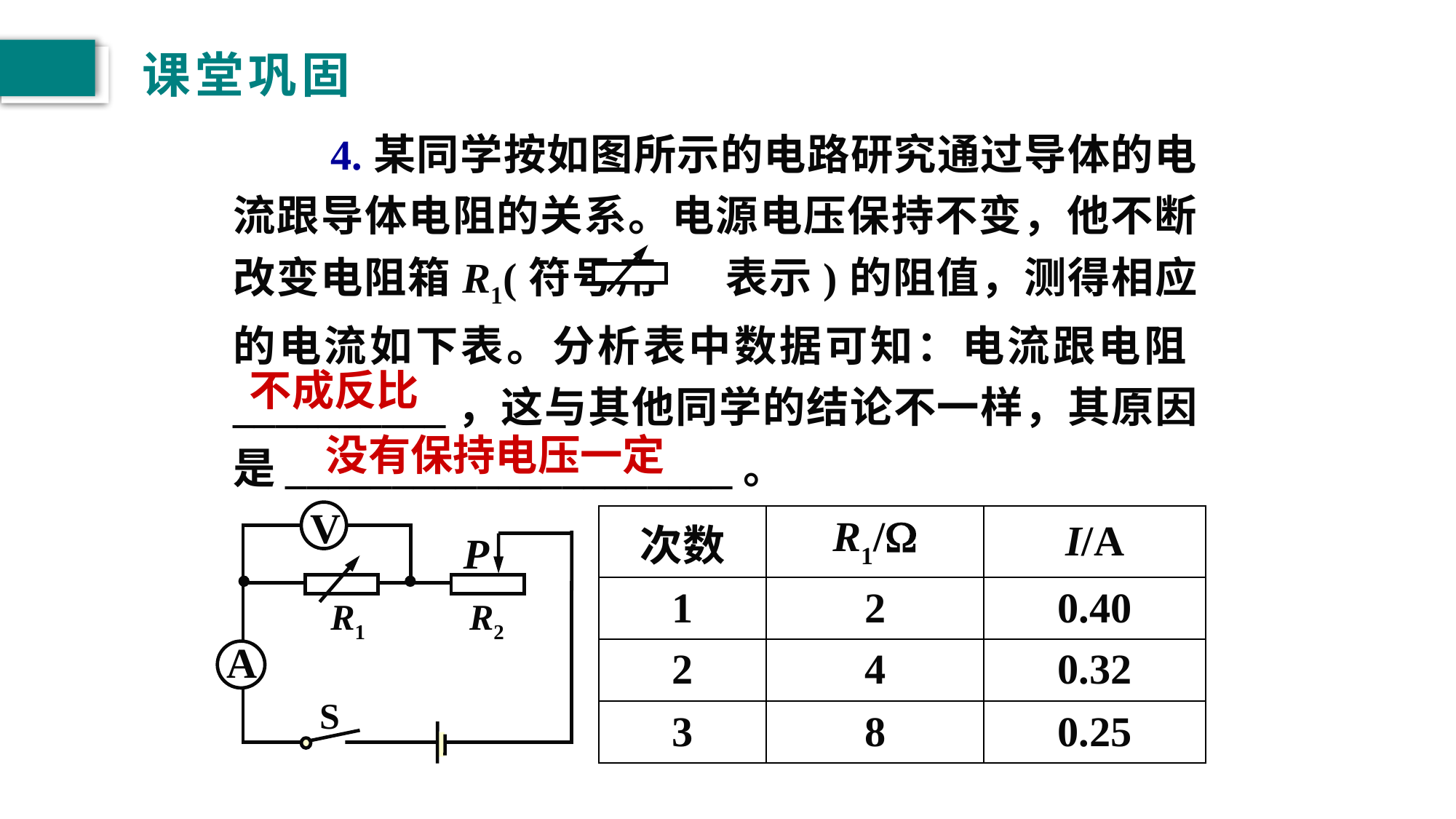

# 课堂巩固
　　4.某同学按如图所示的电路研究通过导体的电流跟导体电阻的关系。电源电压保持不变，他不断改变电阻箱R1(符号用      表示)的阻值，测得相应的电流如下表。分析表中数据可知：电流跟电阻__________，这与其他同学的结论不一样，其原因是_____________________。

不成反比
没有保持电压一定
V

P

R1
R2
A

S

| 次数 | R1/Ω | I/A |
| --- | --- | --- |
| 1 | 2 | 0.40 |
| 2 | 4 | 0.32 |
| 3 | 8 | 0.25 |